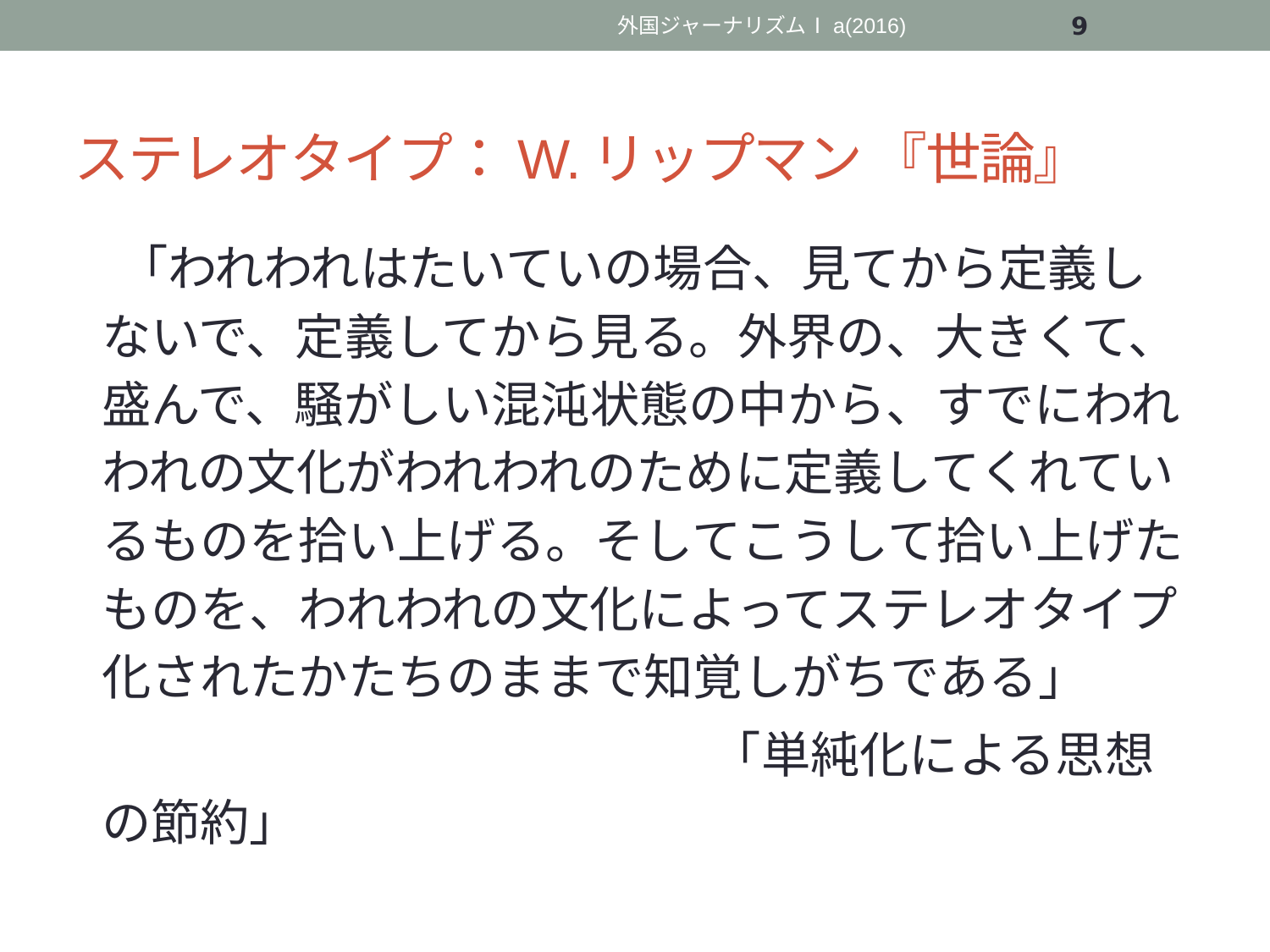

外国ジャーナリズムⅠa(2016)
9
# ステレオタイプ：W.リップマン 『世論』
　「われわれはたいていの場合、見てから定義しないで、定義してから見る。外界の、大きくて、盛んで、騒がしい混沌状態の中から、すでにわれわれの文化がわれわれのために定義してくれているものを拾い上げる。そしてこうして拾い上げたものを、われわれの文化によってステレオタイプ化されたかたちのままで知覚しがちである」
　　　　　　　　　　　　    「単純化による思想の節約」